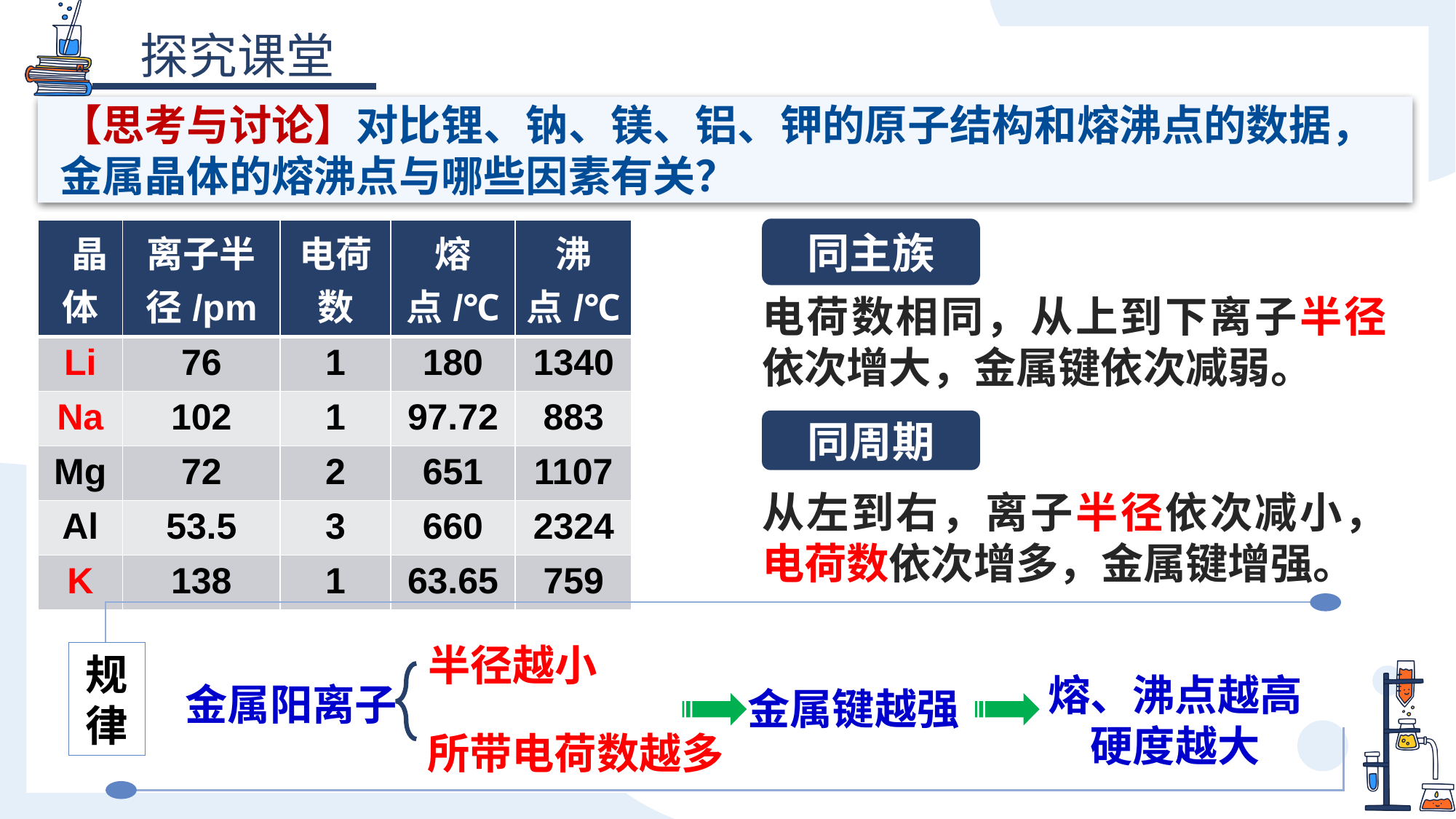

【思考与讨论】对比锂、钠、镁、铝、钾的原子结构和熔沸点的数据，金属晶体的熔沸点与哪些因素有关？
同主族
电荷数相同，从上到下离子半径依次增大，金属键依次减弱。
| 晶体 | 离子半径/pm | 电荷数 | 熔点/℃ | 沸点/℃ |
| --- | --- | --- | --- | --- |
| Li | 76 | 1 | 180 | 1340 |
| Na | 102 | 1 | 97.72 | 883 |
| Mg | 72 | 2 | 651 | 1107 |
| Al | 53.5 | 3 | 660 | 2324 |
| K | 138 | 1 | 63.65 | 759 |
同周期
从左到右，离子半径依次减小，电荷数依次增多，金属键增强。

规律
半径越小

金属阳离子
所带电荷数越多
熔、沸点越高
硬度越大

金属键越强